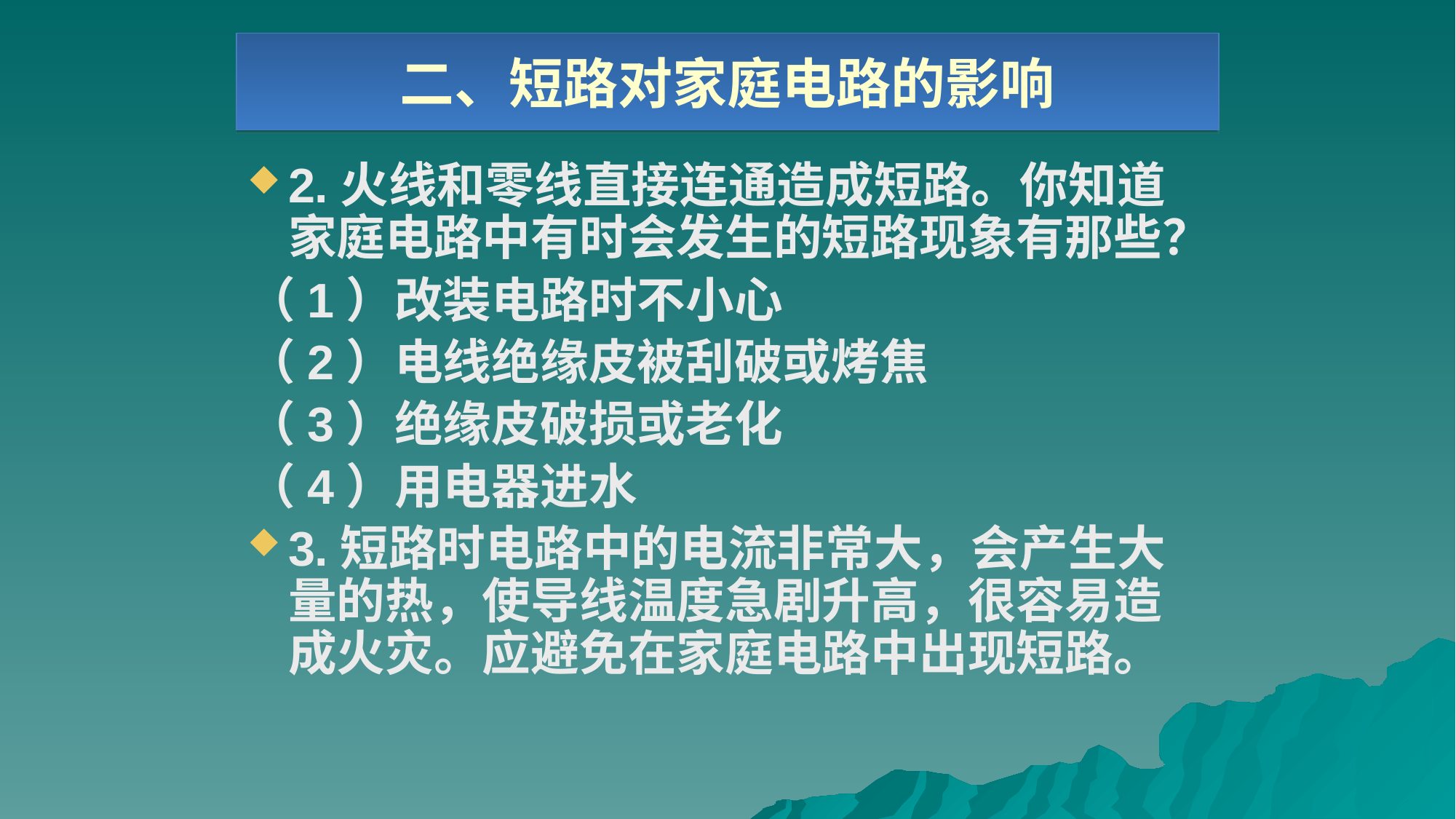

# 二、短路对家庭电路的影响
2.火线和零线直接连通造成短路。你知道家庭电路中有时会发生的短路现象有那些？
（1）改装电路时不小心
（2）电线绝缘皮被刮破或烤焦
（3）绝缘皮破损或老化
（4）用电器进水
3.短路时电路中的电流非常大，会产生大量的热，使导线温度急剧升高，很容易造成火灾。应避免在家庭电路中出现短路。